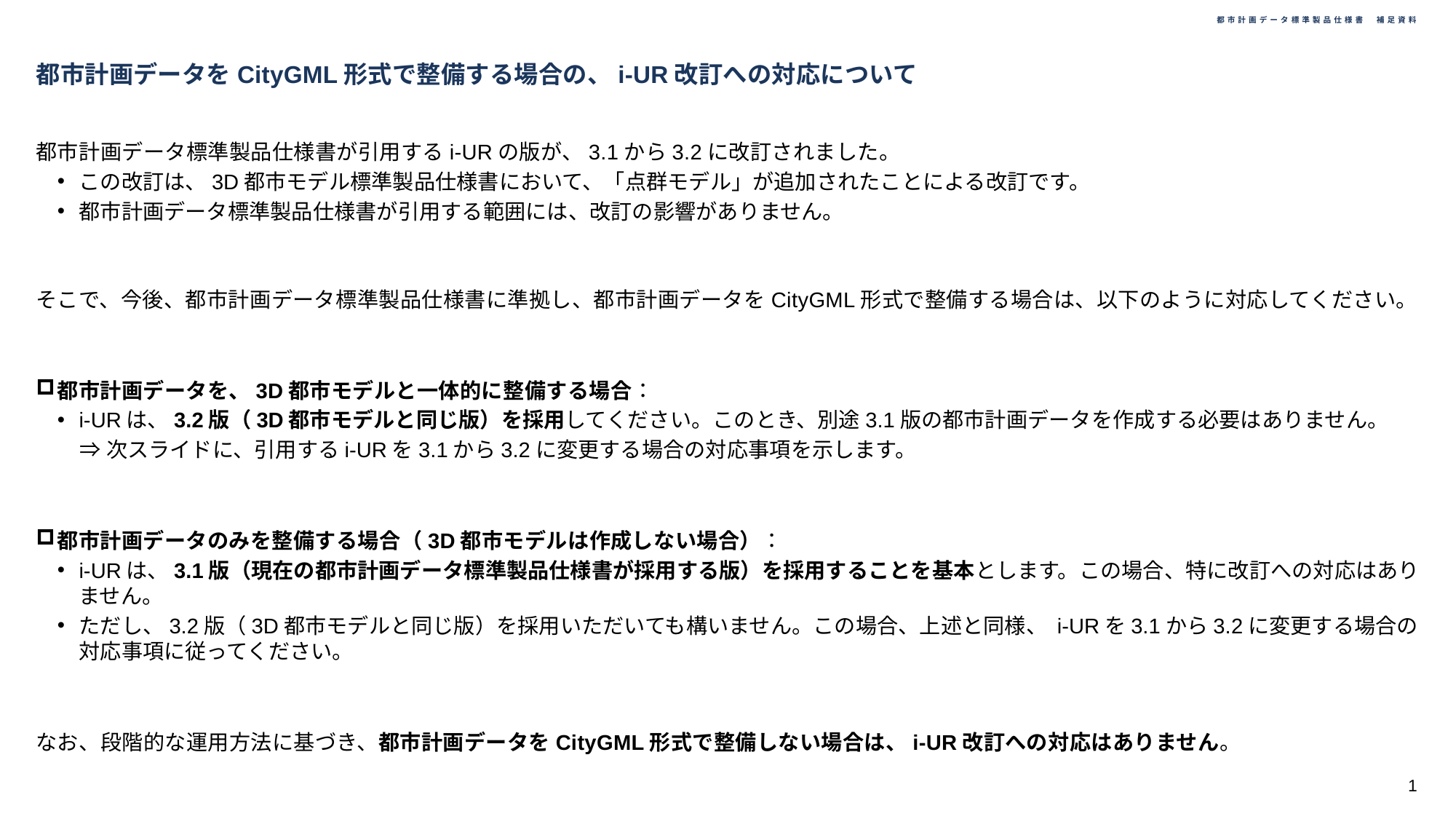

# 都市計画データ標準製品仕様書　補足資料
都市計画データをCityGML形式で整備する場合の、i-UR改訂への対応について
都市計画データ標準製品仕様書が引用するi-URの版が、3.1から3.2に改訂されました。
この改訂は、3D都市モデル標準製品仕様書において、「点群モデル」が追加されたことによる改訂です。
都市計画データ標準製品仕様書が引用する範囲には、改訂の影響がありません。

そこで、今後、都市計画データ標準製品仕様書に準拠し、都市計画データをCityGML形式で整備する場合は、以下のように対応してください。

都市計画データを、3D都市モデルと一体的に整備する場合：
i-URは、3.2版（3D都市モデルと同じ版）を採用してください。このとき、別途3.1版の都市計画データを作成する必要はありません。
⇒次スライドに、引用するi-URを3.1から3.2に変更する場合の対応事項を示します。

都市計画データのみを整備する場合（3D都市モデルは作成しない場合）：
i-URは、3.1版（現在の都市計画データ標準製品仕様書が採用する版）を採用することを基本とします。この場合、特に改訂への対応はありません。
ただし、3.2版（3D都市モデルと同じ版）を採用いただいても構いません。この場合、上述と同様、 i-URを3.1から3.2に変更する場合の対応事項に従ってください。

なお、段階的な運用方法に基づき、都市計画データをCityGML形式で整備しない場合は、i-UR改訂への対応はありません。

1